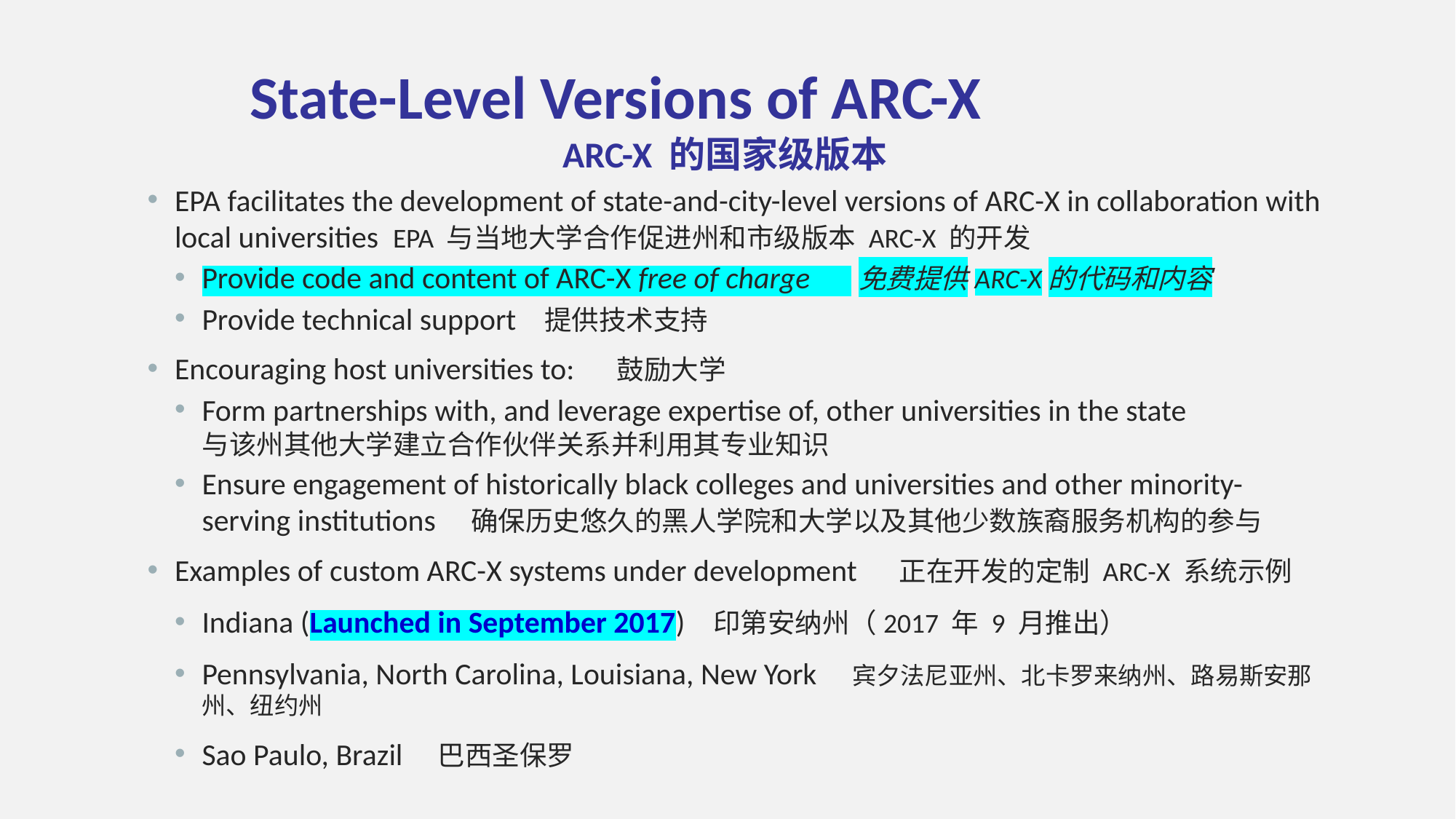

State-Level Versions of ARC-X                 ARC-X 的国家级版本
EPA facilitates the development of state-and-city-level versions of ARC-X in collaboration with local universities  	EPA 与当地大学合作促进州和市级版本 ARC-X 的开发
Provide code and content of ARC-X free of charge      免费提供ARC-X的代码和内容
Provide technical support   提供技术支持
Encouraging host universities to:     鼓励大学
Form partnerships with, and leverage expertise of, other universities in the state                 与该州其他大学建立合作伙伴关系并利用其专业知识
Ensure engagement of historically black colleges and universities and other minority-serving institutions    确保历史悠久的黑人学院和大学以及其他少数族裔服务机构的参与
Examples of custom ARC-X systems under development     正在开发的定制 ARC-X 系统示例
Indiana (Launched in September 2017)   印第安纳州（2017 年 9 月推出）
Pennsylvania, North Carolina, Louisiana, New York    宾夕法尼亚州、北卡罗来纳州、路易斯安那州、纽约州
Sao Paulo, Brazil    巴西圣保罗